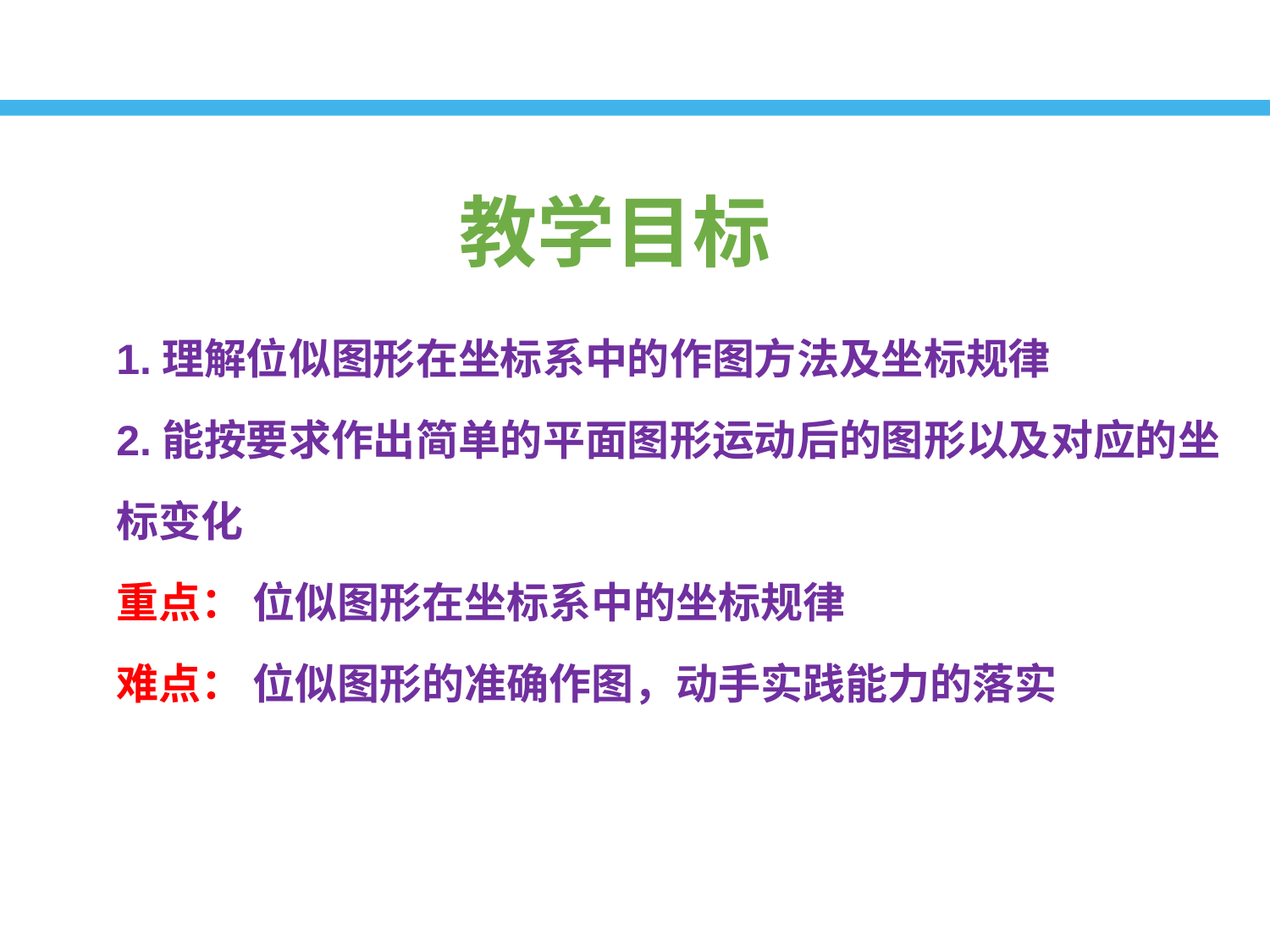

教学目标
1.理解位似图形在坐标系中的作图方法及坐标规律
2.能按要求作出简单的平面图形运动后的图形以及对应的坐标变化
重点： 位似图形在坐标系中的坐标规律
难点： 位似图形的准确作图，动手实践能力的落实